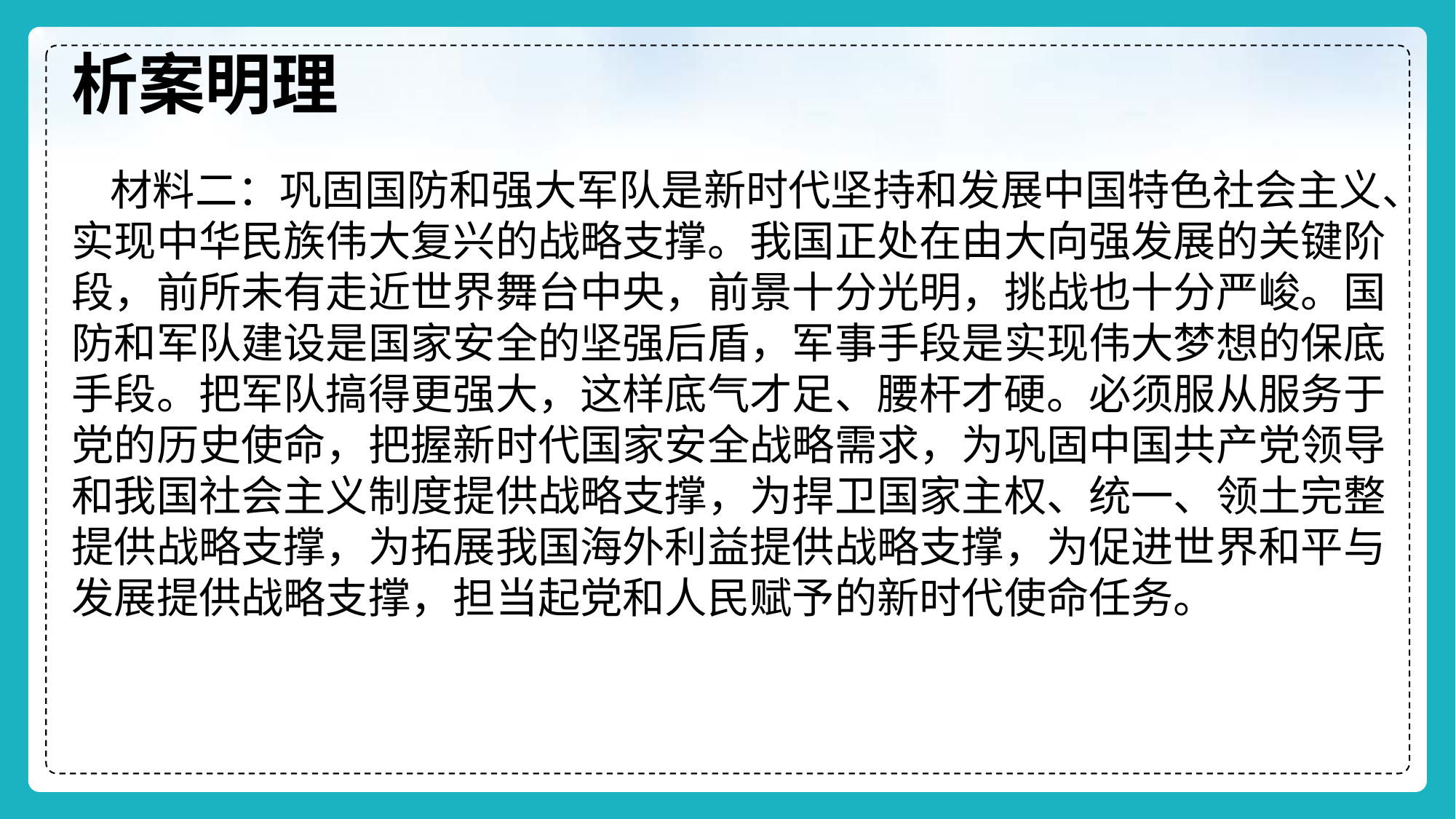

析案明理
   材料二：巩固国防和强大军队是新时代坚持和发展中国特色社会主义、实现中华民族伟大复兴的战略支撑。我国正处在由大向强发展的关键阶段，前所未有走近世界舞台中央，前景十分光明，挑战也十分严峻。国防和军队建设是国家安全的坚强后盾，军事手段是实现伟大梦想的保底手段。把军队搞得更强大，这样底气才足、腰杆才硬。必须服从服务于党的历史使命，把握新时代国家安全战略需求，为巩固中国共产党领导和我国社会主义制度提供战略支撑，为捍卫国家主权、统一、领土完整提供战略支撑，为拓展我国海外利益提供战略支撑，为促进世界和平与发展提供战略支撑，担当起党和人民赋予的新时代使命任务。